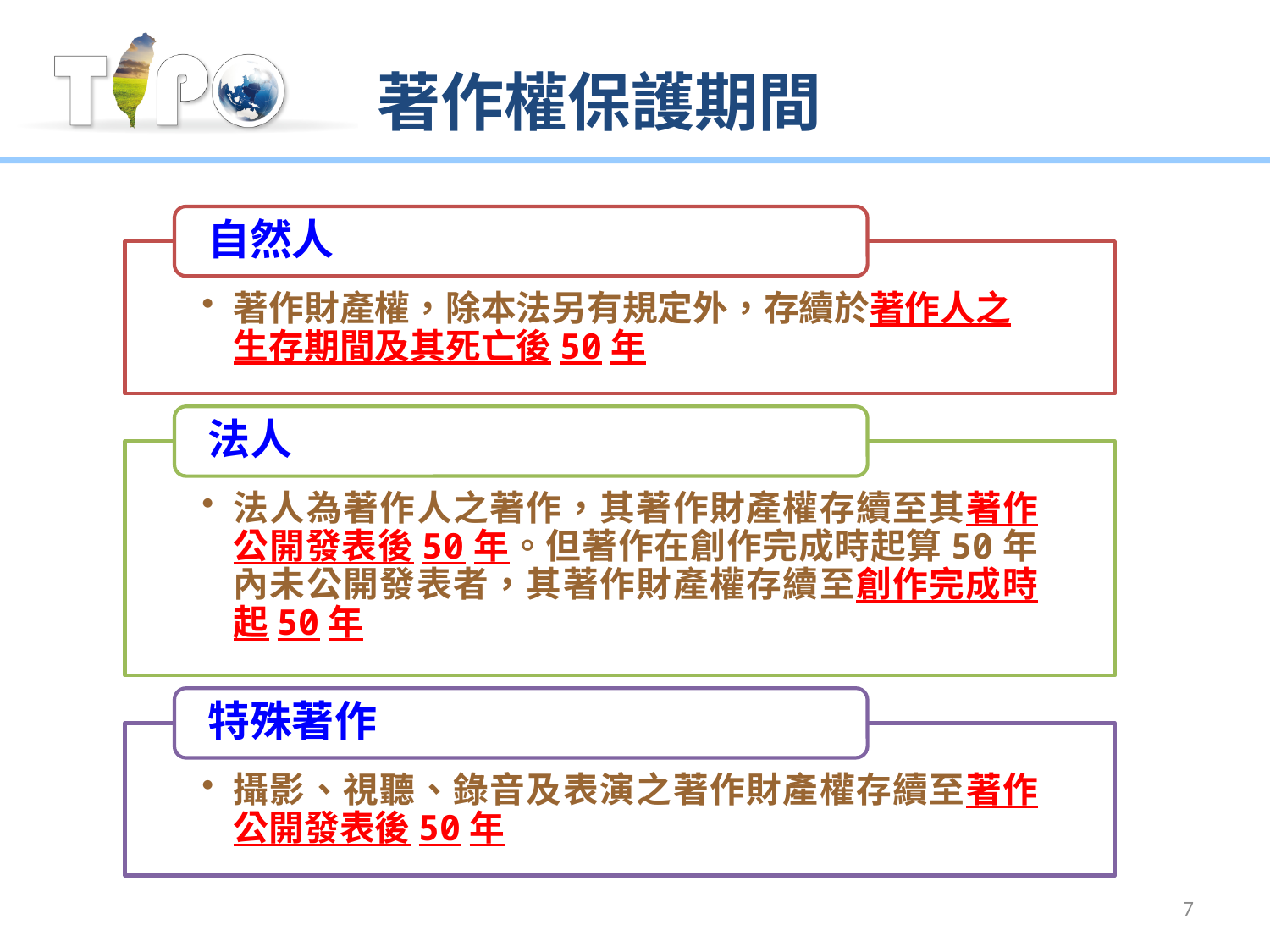

# 著作權保護期間
著作財產權，除本法另有規定外，存續於著作人之生存期間及其死亡後50年
自然人
法人為著作人之著作，其著作財產權存續至其著作公開發表後50年。但著作在創作完成時起算50年內未公開發表者，其著作財產權存續至創作完成時起50年
法人
攝影、視聽、錄音及表演之著作財產權存續至著作公開發表後50年
特殊著作
7